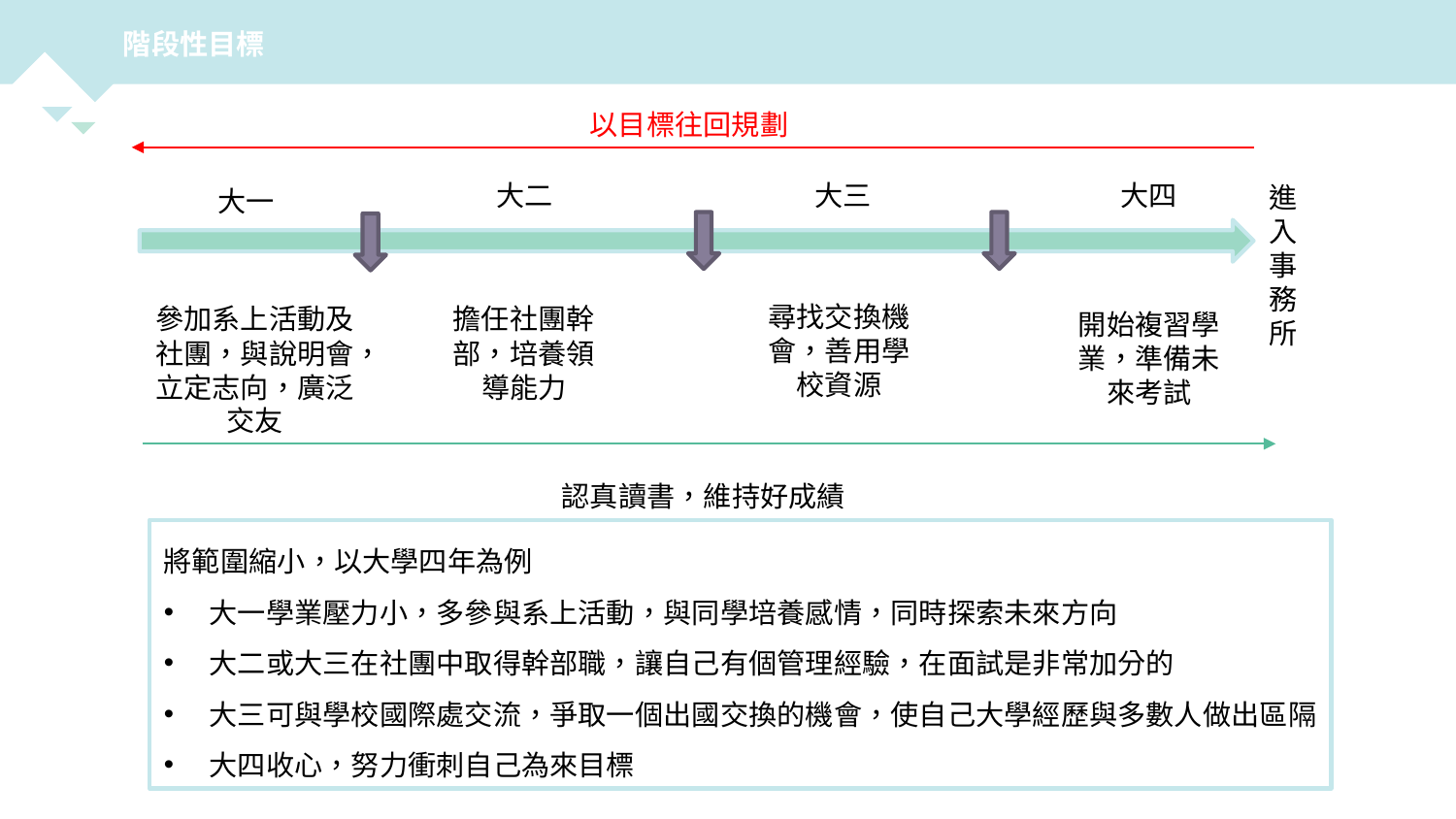

階段性目標
以目標往回規劃
大二
進入事務所

尋找交換機會，善用學校資源
參加系上活動及社團，與說明會，立定志向，廣泛交友
擔任社團幹部，培養領導能力
開始複習學業，準備未來考試
認真讀書，維持好成績
大三
大四
大一
將範圍縮小，以大學四年為例
大一學業壓力小，多參與系上活動，與同學培養感情，同時探索未來方向
大二或大三在社團中取得幹部職，讓自己有個管理經驗，在面試是非常加分的
大三可與學校國際處交流，爭取一個出國交換的機會，使自己大學經歷與多數人做出區隔
大四收心，努力衝刺自己為來目標